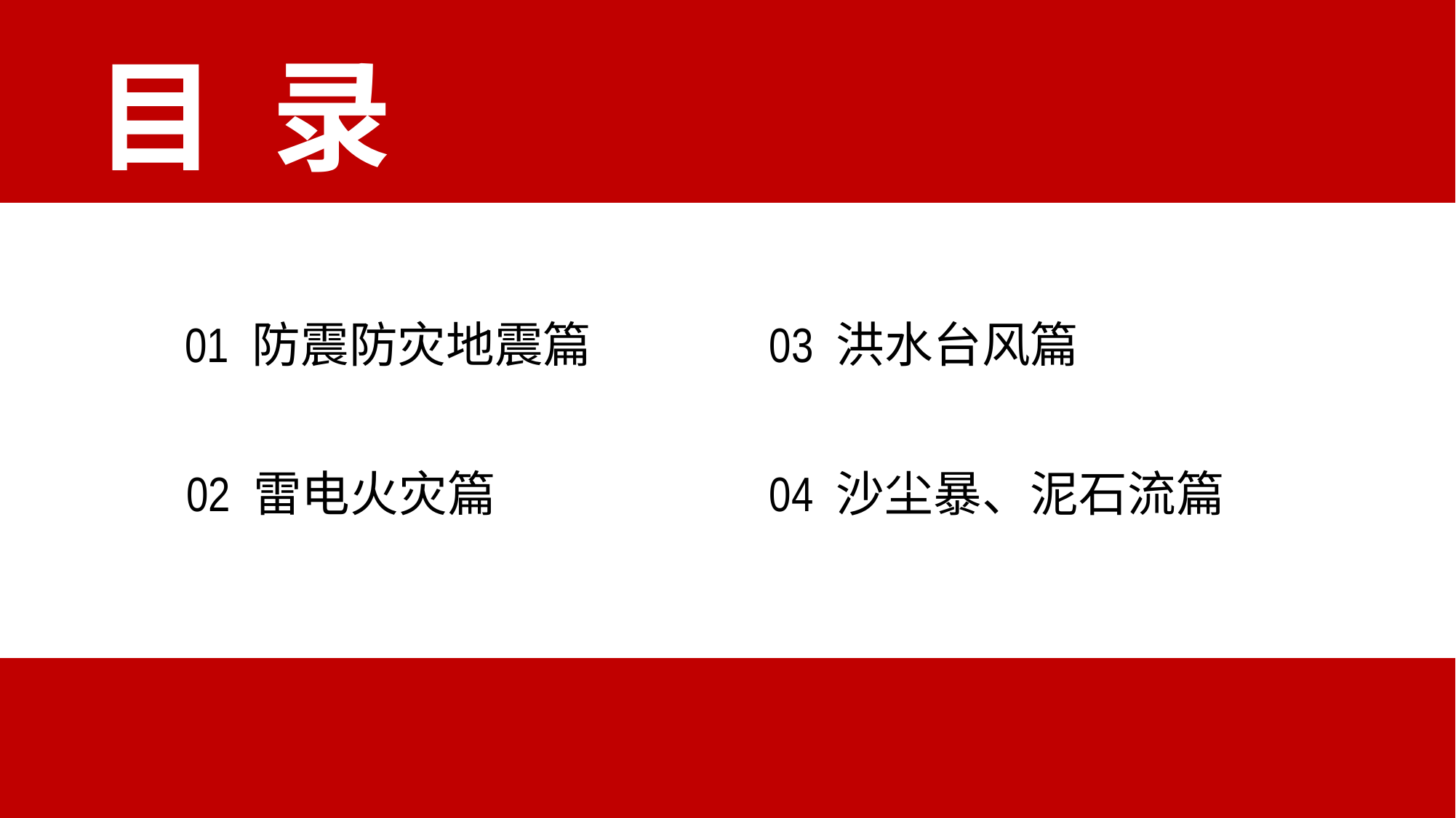

目  录

https://www.ypppt.com/
01 防震防灾地震篇
03 洪水台风篇
02 雷电火灾篇
04 沙尘暴、泥石流篇